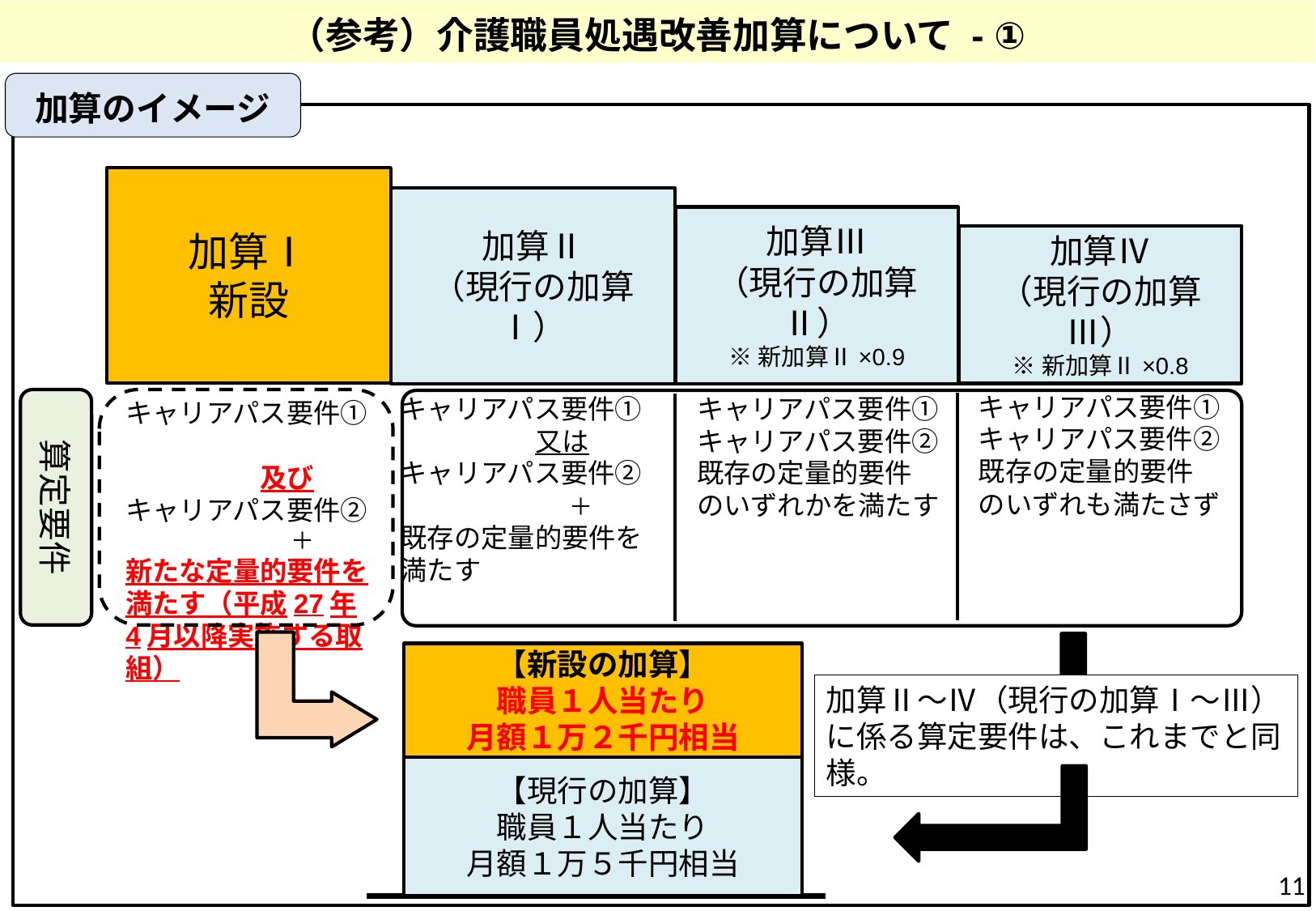

（参考）介護職員処遇改善加算について - ①
加算のイメージ

加算Ⅰ
新設
加算Ⅱ
（現行の加算Ⅰ）
加算Ⅲ
（現行の加算Ⅱ）
※新加算Ⅱ×0.9
加算Ⅳ
（現行の加算Ⅲ）
※新加算Ⅱ×0.8
キャリアパス要件①
キャリアパス要件②
既存の定量的要件
のいずれも満たさず
キャリアパス要件①
　　　　　又は
キャリアパス要件②
　　　　　　　＋
既存の定量的要件を
満たす
キャリアパス要件①
キャリアパス要件②
既存の定量的要件
のいずれかを満たす
算定要件

キャリアパス要件①
　　　　　及び
キャリアパス要件②
　　　　　　　＋
新たな定量的要件を
満たす（平成27年4月以降実施する取組）

【新設の加算】
職員１人当たり
月額１万２千円相当
加算Ⅱ～Ⅳ（現行の加算Ⅰ～Ⅲ）に係る算定要件は、これまでと同様。

【現行の加算】
職員１人当たり
月額１万５千円相当
11